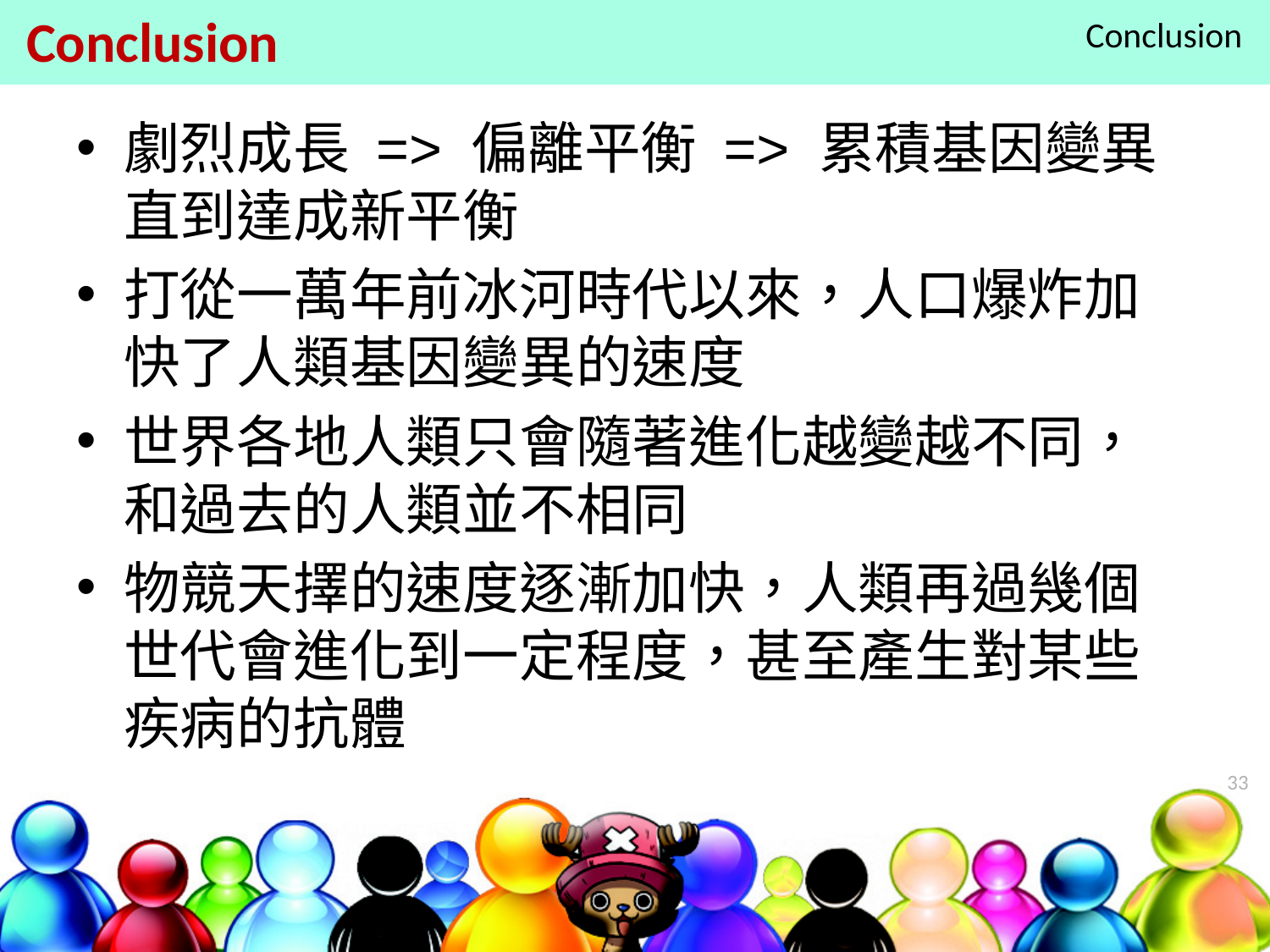

# Conclusion
Conclusion
劇烈成長 => 偏離平衡 => 累積基因變異直到達成新平衡
打從一萬年前冰河時代以來，人口爆炸加快了人類基因變異的速度
世界各地人類只會隨著進化越變越不同，和過去的人類並不相同
物競天擇的速度逐漸加快，人類再過幾個世代會進化到一定程度，甚至產生對某些疾病的抗體

33